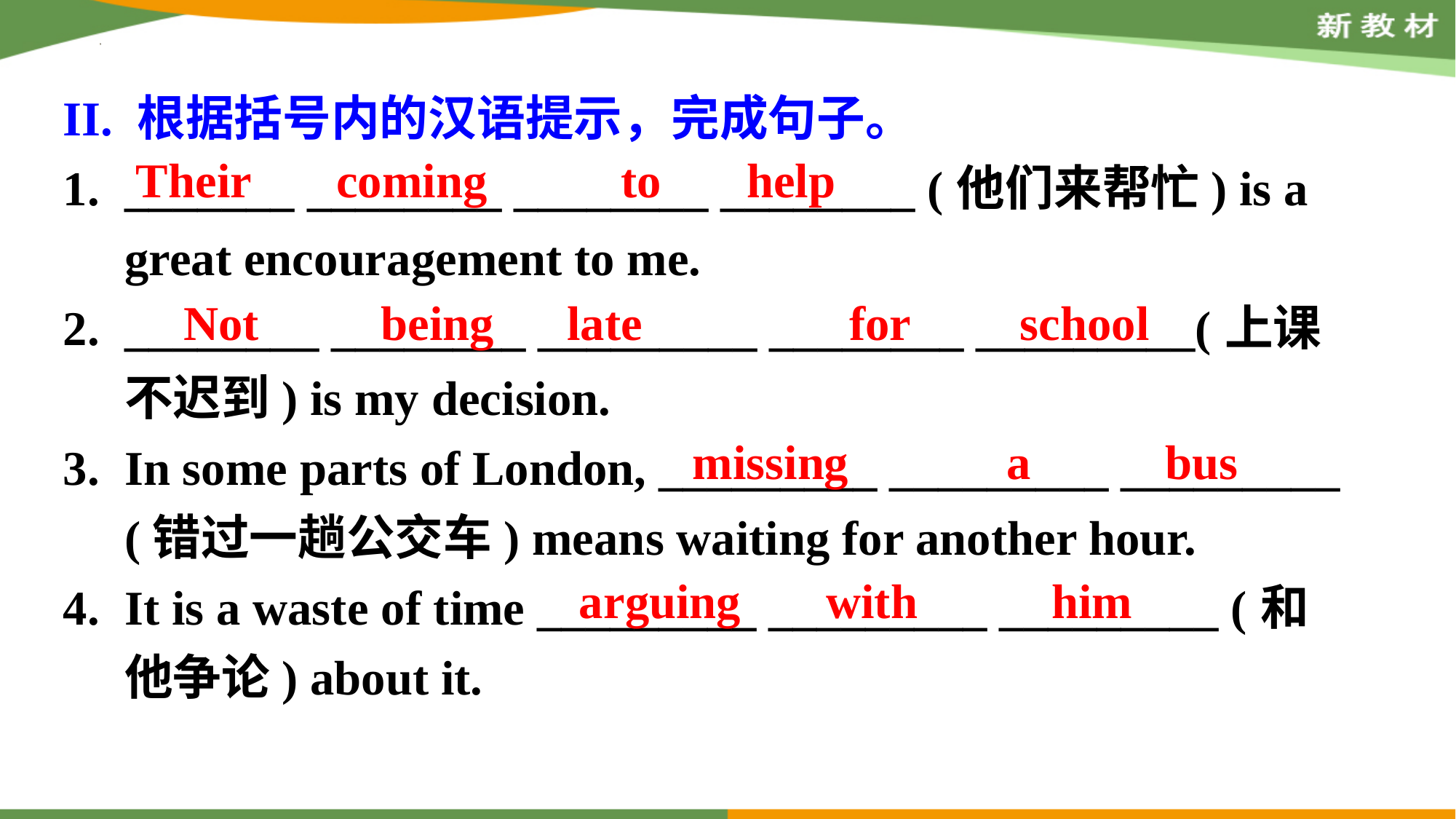

II. 根据括号内的汉语提示，完成句子。
_______ ________ ________ ________ (他们来帮忙) is a great encouragement to me.
________ ________ _________ ________ _________(上课不迟到) is my decision.
In some parts of London, _________ _________ _________ (错过一趟公交车) means waiting for another hour.
It is a waste of time _________ _________ _________ (和他争论) about it.
Their       coming           to       help
Not          being      late                 for         school
 missing             a           bus
 arguing       with           him